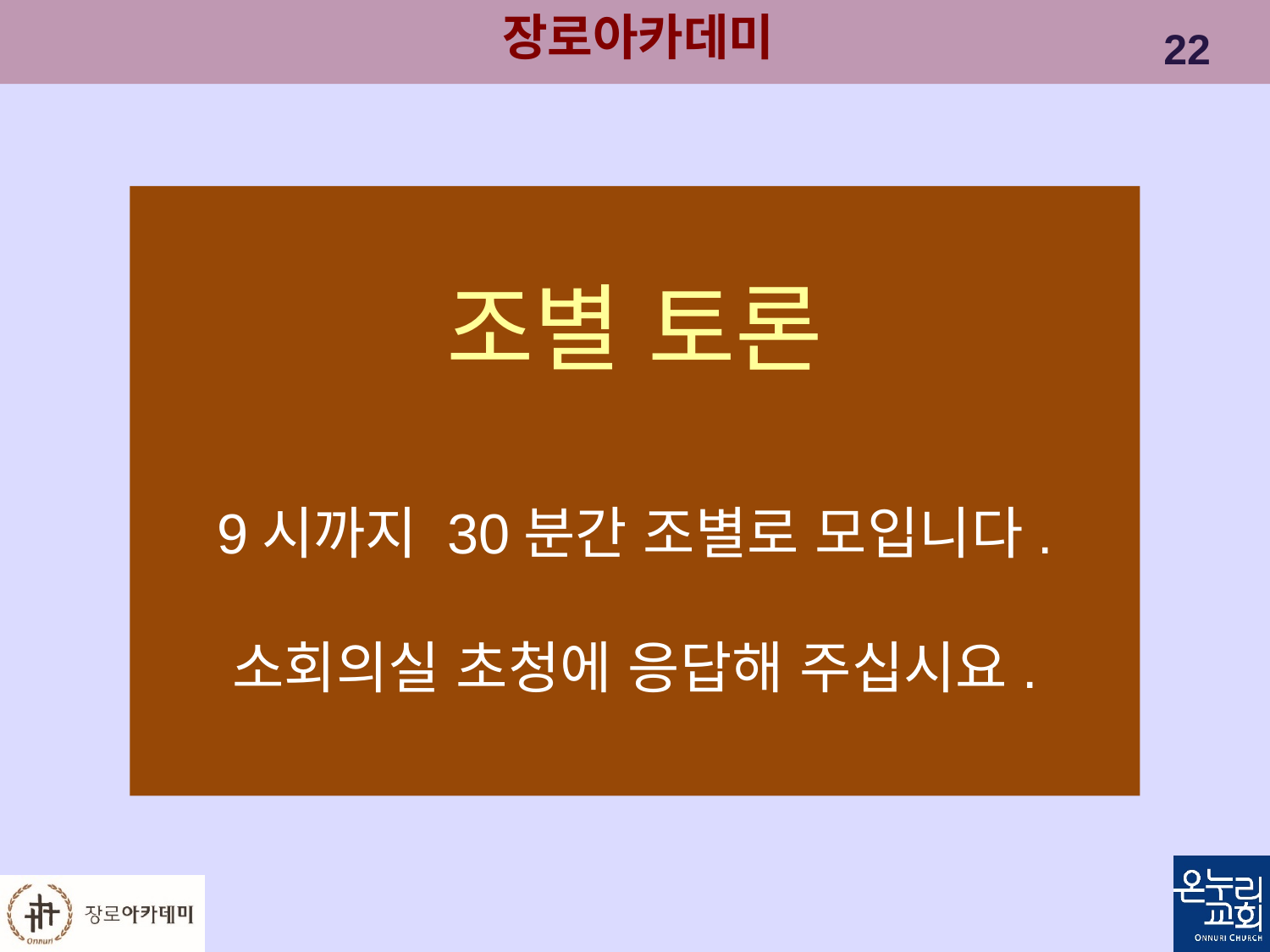

조별 토론

9시까지 30분간 조별로 모입니다.

소회의실 초청에 응답해 주십시요.